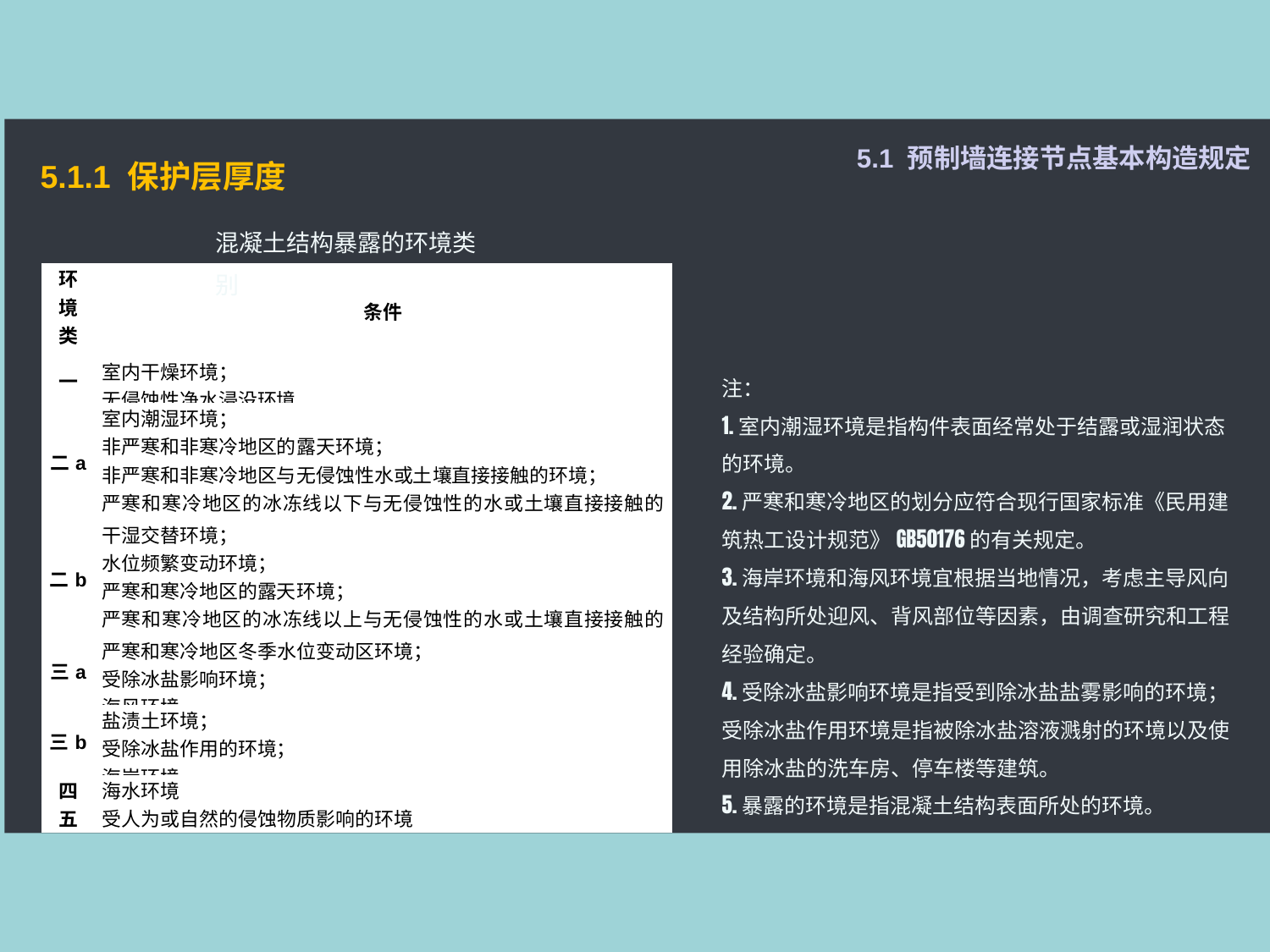

5.1 预制墙连接节点基本构造规定
5.1.1 保护层厚度
混凝土结构暴露的环境类别
| 环境类别 | 条件 |
| --- | --- |
| 一 | 室内干燥环境； 无侵蚀性净水浸没环境 |
| 二a | 室内潮湿环境； 非严寒和非寒冷地区的露天环境； 非严寒和非寒冷地区与无侵蚀性水或土壤直接接触的环境； 严寒和寒冷地区的冰冻线以下与无侵蚀性的水或土壤直接接触的环境 |
| 二b | 干湿交替环境； 水位频繁变动环境； 严寒和寒冷地区的露天环境； 严寒和寒冷地区的冰冻线以上与无侵蚀性的水或土壤直接接触的环境 |
| 三a | 严寒和寒冷地区冬季水位变动区环境； 受除冰盐影响环境； 海风环境 |
| 三b | 盐渍土环境； 受除冰盐作用的环境； 海岸环境 |
| 四 | 海水环境 |
| 五 | 受人为或自然的侵蚀物质影响的环境 |
注：
1.室内潮湿环境是指构件表面经常处于结露或湿润状态的环境。
2.严寒和寒冷地区的划分应符合现行国家标准《民用建筑热工设计规范》GB50176的有关规定。
3.海岸环境和海风环境宜根据当地情况，考虑主导风向及结构所处迎风、背风部位等因素，由调查研究和工程经验确定。
4.受除冰盐影响环境是指受到除冰盐盐雾影响的环境；受除冰盐作用环境是指被除冰盐溶液溅射的环境以及使用除冰盐的洗车房、停车楼等建筑。
5.暴露的环境是指混凝土结构表面所处的环境。